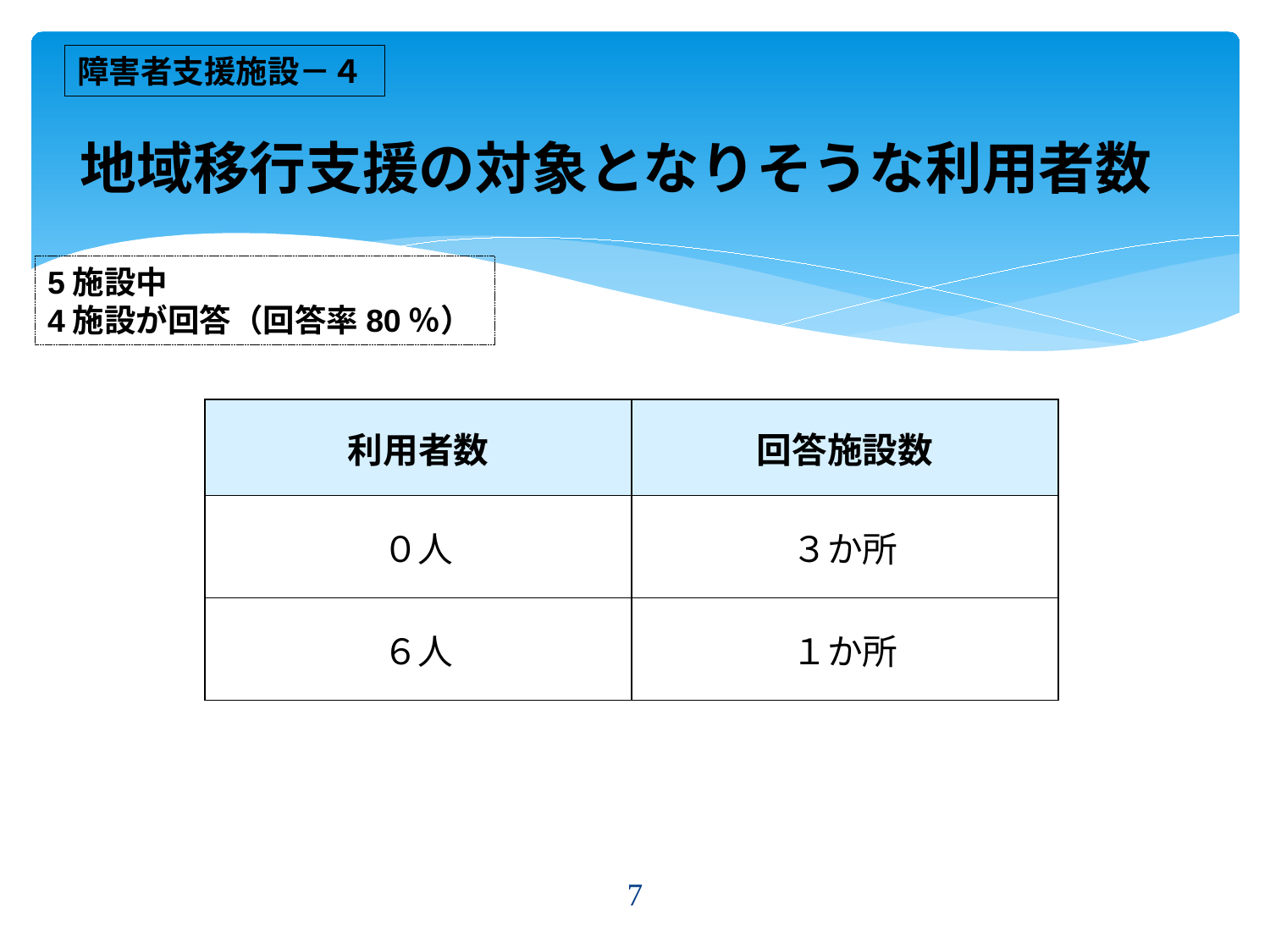

障害者支援施設－４
# 地域移行支援の対象となりそうな利用者数
5施設中
4施設が回答（回答率80％）
| 利用者数 | 回答施設数 |
| --- | --- |
| ０人 | ３か所 |
| ６人 | １か所 |
7